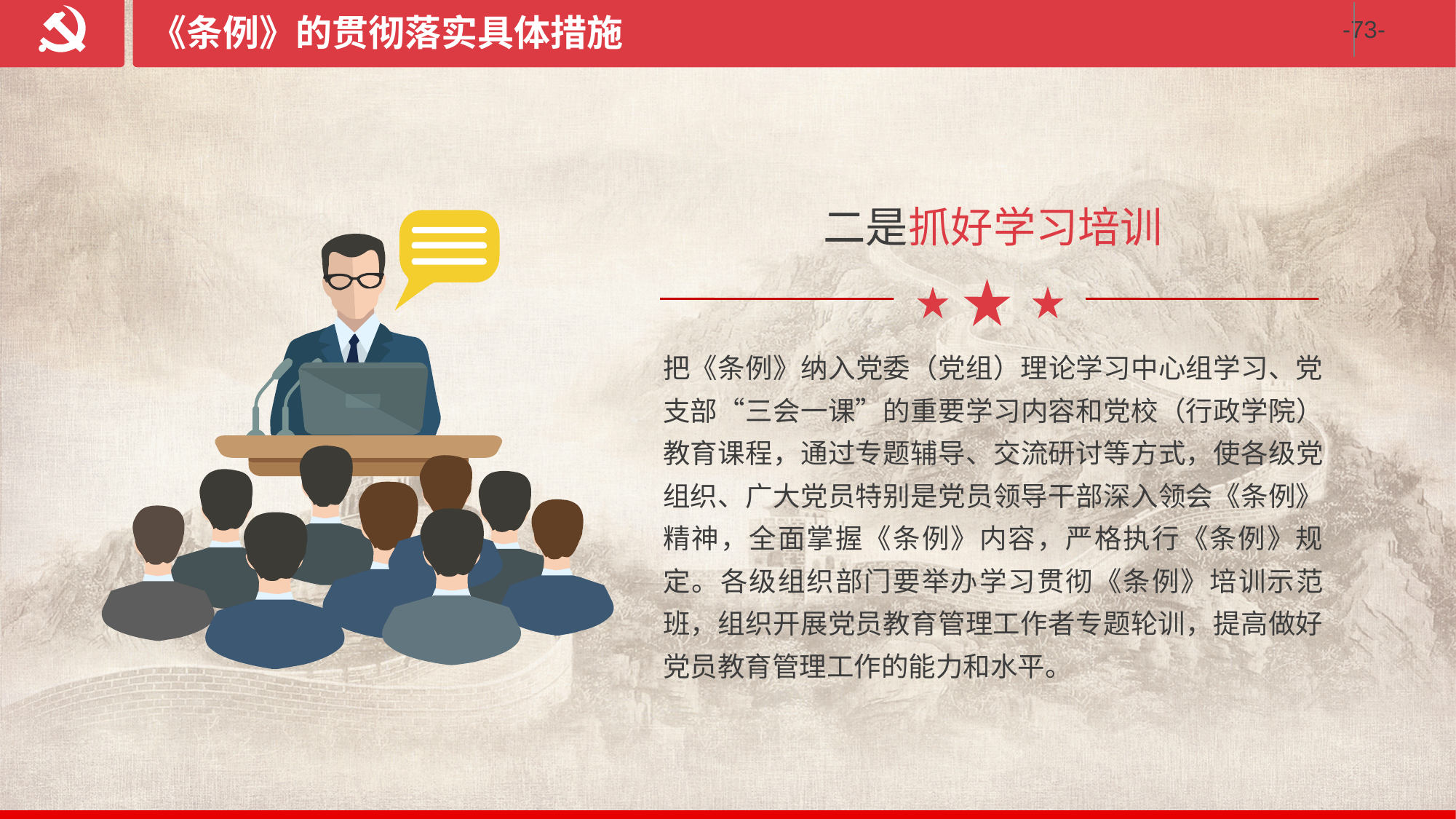

《条例》的贯彻落实具体措施
二是抓好学习培训

把《条例》纳入党委（党组）理论学习中心组学习、党支部“三会一课”的重要学习内容和党校（行政学院）教育课程，通过专题辅导、交流研讨等方式，使各级党组织、广大党员特别是党员领导干部深入领会《条例》精神，全面掌握《条例》内容，严格执行《条例》规定。各级组织部门要举办学习贯彻《条例》培训示范班，组织开展党员教育管理工作者专题轮训，提高做好党员教育管理工作的能力和水平。